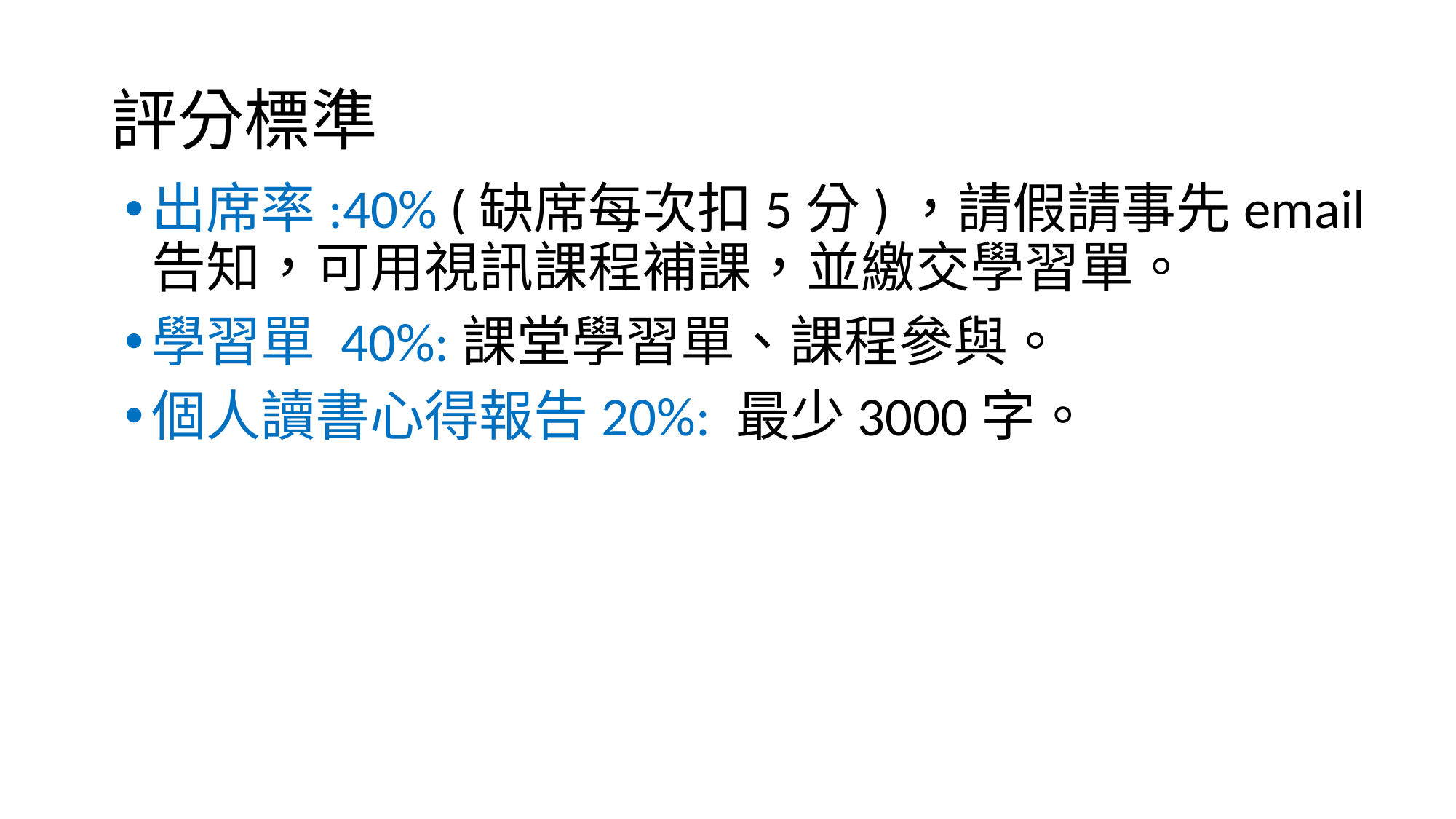

# 評分標準
出席率:40% (缺席每次扣5分)，請假請事先email 告知，可用視訊課程補課，並繳交學習單。
學習單 40%:課堂學習單、課程參與。
個人讀書心得報告20%: 最少3000字。